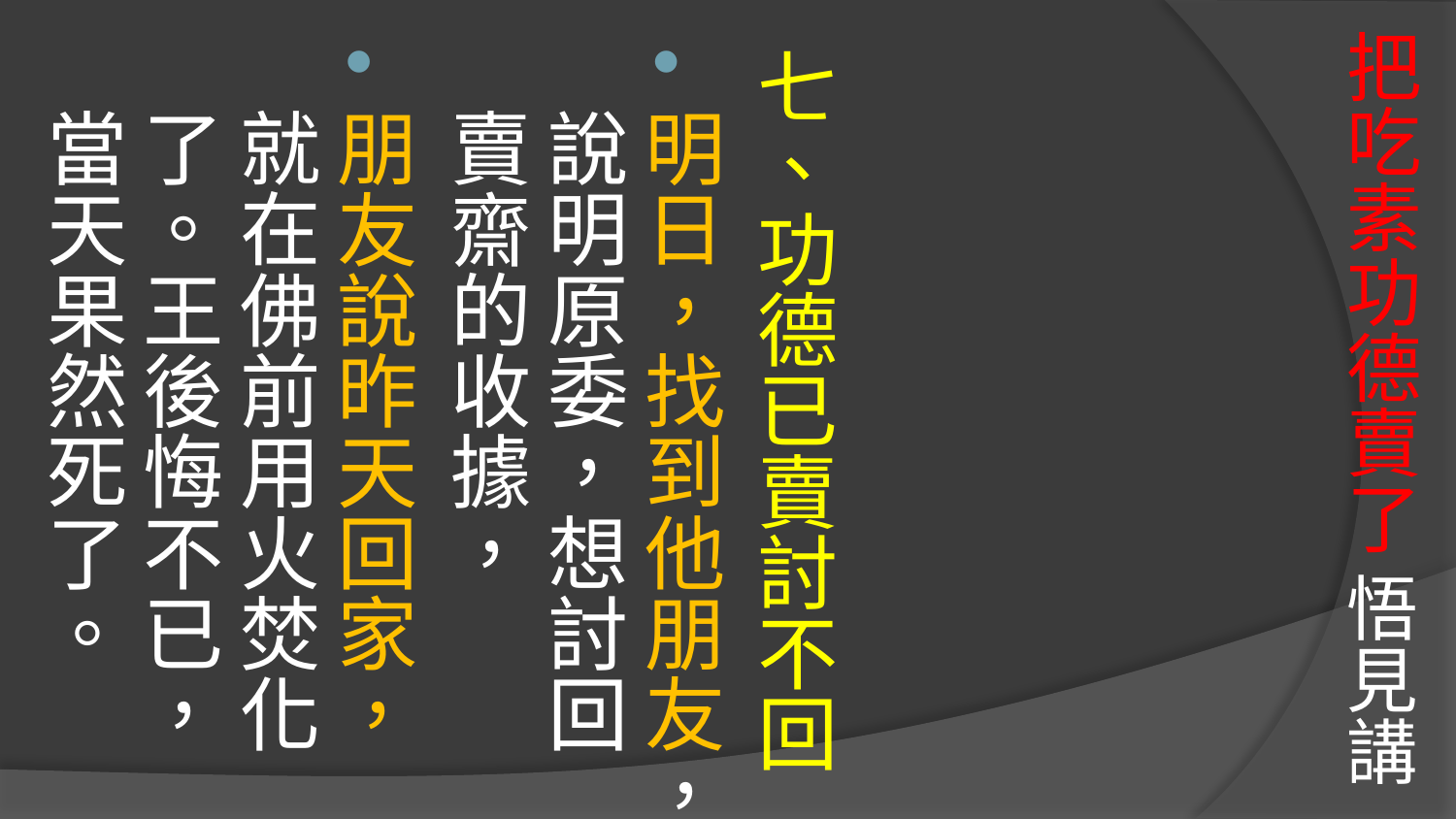

# 把吃素功德賣了 悟見講
七、功德已賣討不回
明日，找到他朋友，說明原委，想討回賣齋的收據，
朋友說昨天回家，就在佛前用火焚化了。王後悔不已，當天果然死了。